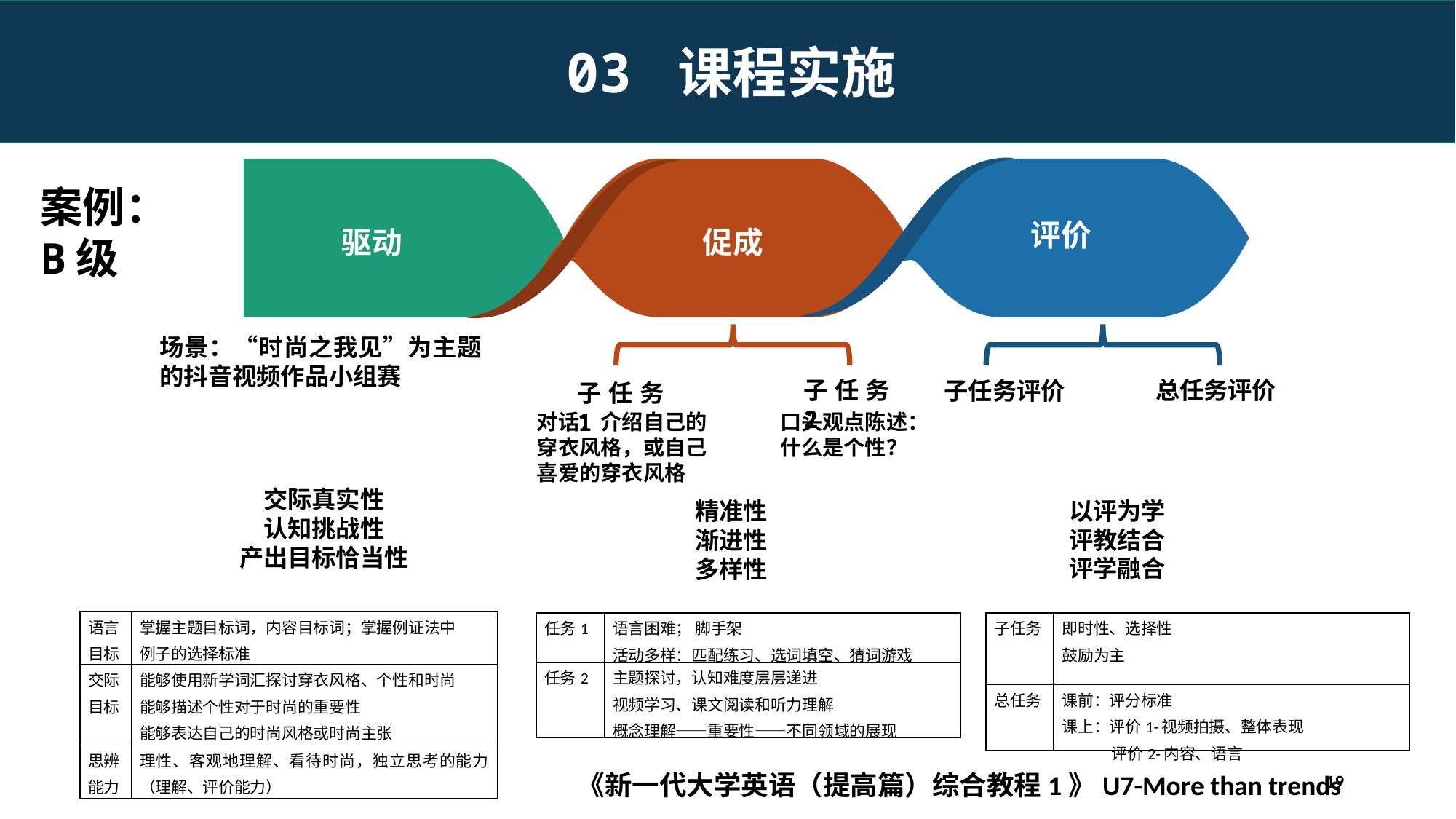

03 课程实施

案例：
B级
评价
驱动
促成

场景：“时尚之我见”为主题的抖音视频作品小组赛
子任务2
总任务评价
子任务评价
子任务1
对话：介绍自己的
穿衣风格，或自己
喜爱的穿衣风格
口头观点陈述：
什么是个性？
交际真实性
认知挑战性
产出目标恰当性
以评为学
评教结合
评学融合
精准性
渐进性
多样性
| 语言 目标 | 掌握主题目标词，内容目标词；掌握例证法中 例子的选择标准 |
| --- | --- |
| 交际 目标 | 能够使用新学词汇探讨穿衣风格、个性和时尚 能够描述个性对于时尚的重要性 能够表达自己的时尚风格或时尚主张 |
| 思辨 能力 | 理性、客观地理解、看待时尚，独立思考的能力（理解、评价能力） |
| 任务1 | 语言困难； 脚手架 活动多样：匹配练习、选词填空、猜词游戏 |
| --- | --- |
| 任务2 | 主题探讨，认知难度层层递进 视频学习、课文阅读和听力理解 概念理解——重要性——不同领域的展现 |
| 子任务 | 即时性、选择性 鼓励为主 |
| --- | --- |
| 总任务 | 课前：评分标准 课上：评价1-视频拍摄、整体表现 评价2-内容、语言 |
《新一代大学英语（提高篇）综合教程1》U7-More than trends
19